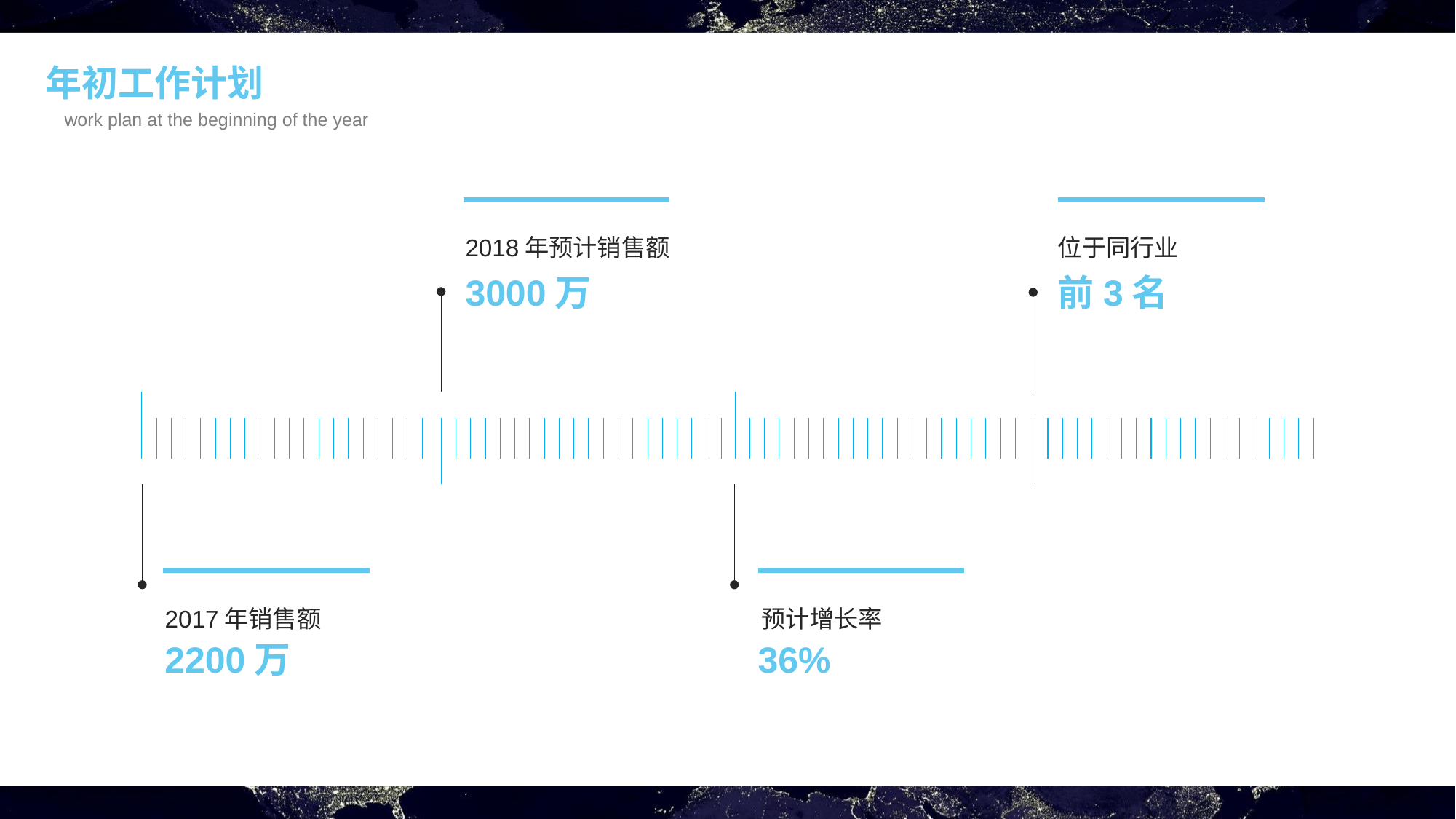

年初工作计划
work plan at the beginning of the year
2018年预计销售额
位于同行业
3000万
前3名
2017年销售额
预计增长率
2200万
36%